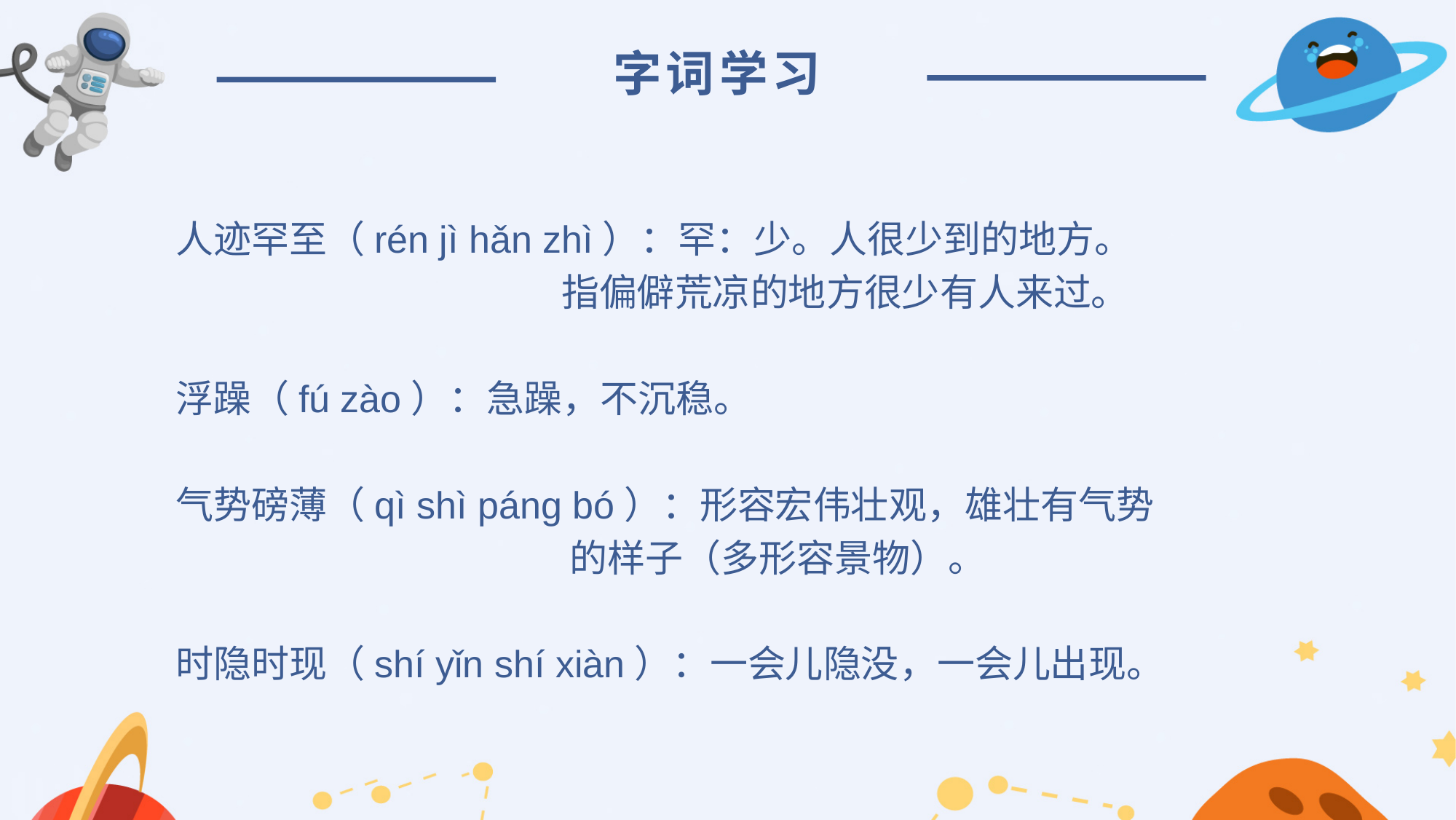

字词学习

人迹罕至（rén jì hǎn zhì）：罕：少。人很少到的地方。
                                            指偏僻荒凉的地方很少有人来过。

浮躁（fú zào）：急躁，不沉稳。

气势磅薄（qì shì páng bó）：形容宏伟壮观，雄壮有气势
                                             的样子（多形容景物）。

时隐时现（shí yǐn shí xiàn）：一会儿隐没，一会儿出现。